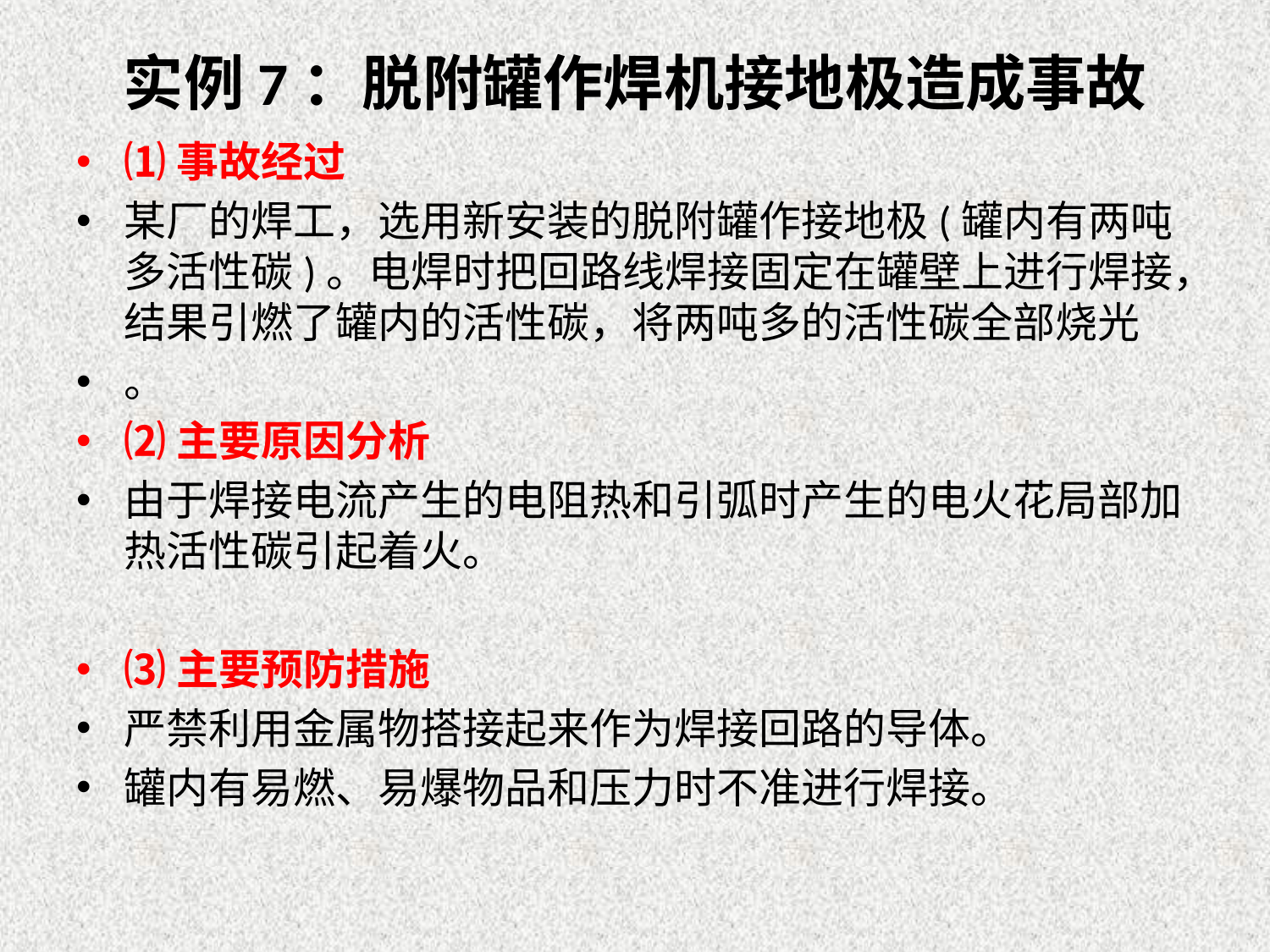

# 实例7：脱附罐作焊机接地极造成事故
⑴事故经过
某厂的焊工，选用新安装的脱附罐作接地极(罐内有两吨多活性碳)。电焊时把回路线焊接固定在罐壁上进行焊接，结果引燃了罐内的活性碳，将两吨多的活性碳全部烧光
。
⑵主要原因分析
由于焊接电流产生的电阻热和引弧时产生的电火花局部加热活性碳引起着火。

⑶主要预防措施
严禁利用金属物搭接起来作为焊接回路的导体。
罐内有易燃、易爆物品和压力时不准进行焊接。